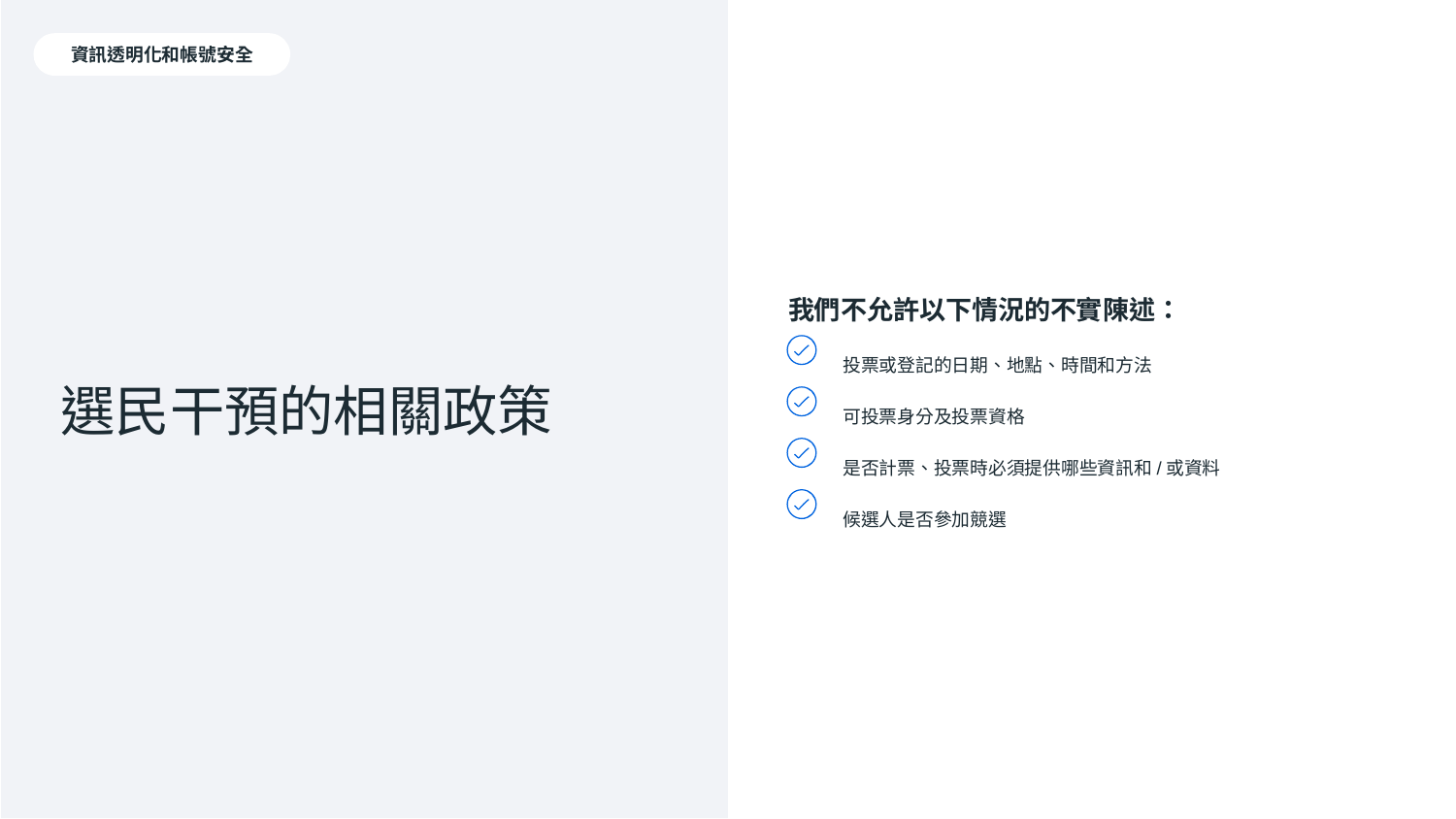

資訊透明化和帳號安全
我們不允許以下情況的不實陳述：
投票或登記的日期、地點、時間和方法
可投票身分及投票資格
是否計票、投票時必須提供哪些資訊和/或資料
候選人是否參加競選
選民干預的相關政策